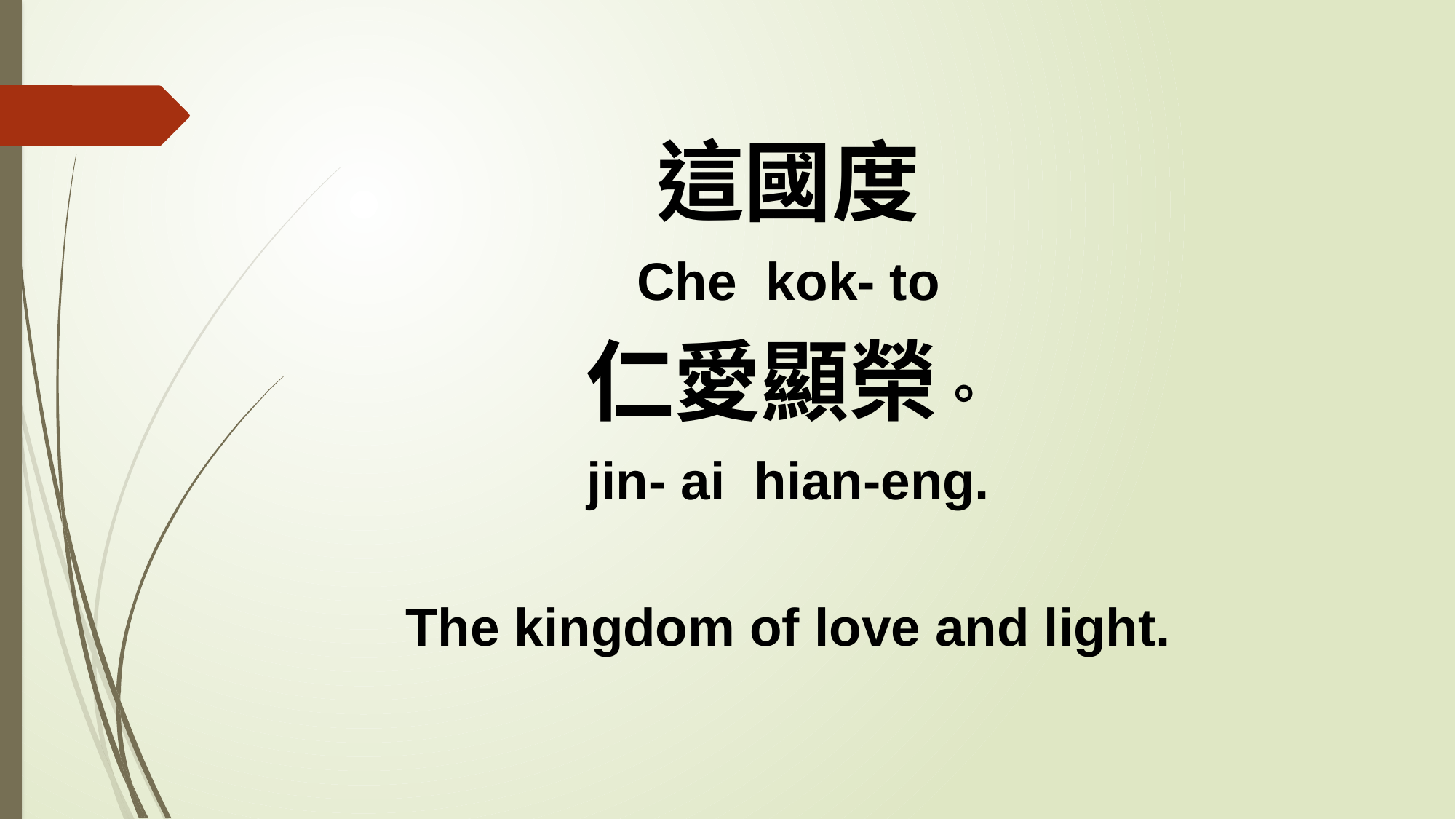

這國度
Che  kok- to
仁愛顯榮。
jin- ai  hian-eng.

The kingdom of love and light.